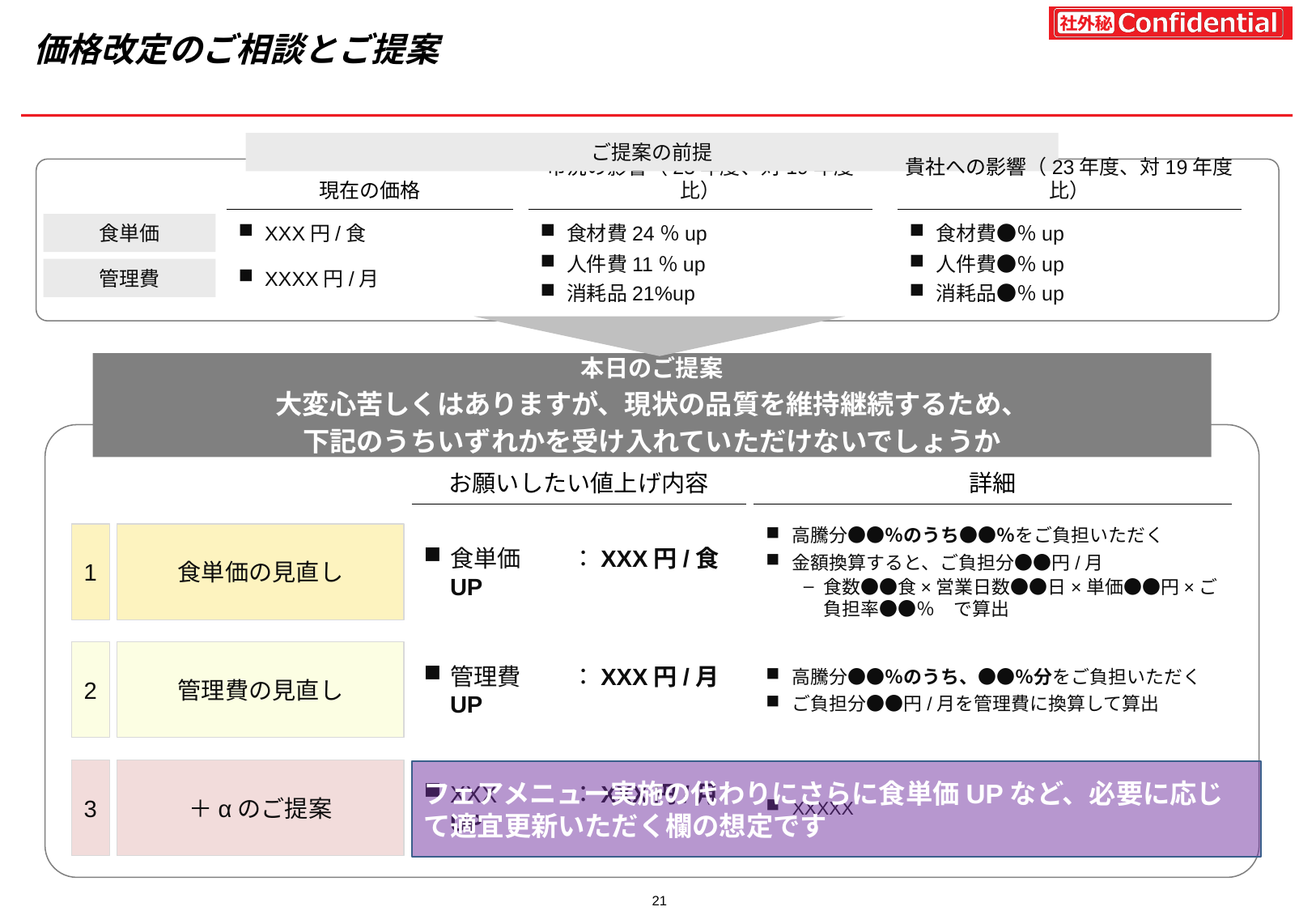

価格改定のご相談とご提案

ご提案の前提

現在の価格
XXX円/食
XXXX円/月
市況の影響（23年度、対19年度比）
食材費24％up
人件費11％up
消耗品21%up
貴社への影響（23年度、対19年度比）
食材費●％up
人件費●％up
消耗品●％up
食単価
管理費

本日のご提案
大変心苦しくはありますが、現状の品質を維持継続するため、
下記のうちいずれかを受け入れていただけないでしょうか

お願いしたい値上げ内容
詳細
1
食単価の見直し
食単価	：XXX円/食UP
高騰分●●％のうち●●％をご負担いただく
金額換算すると、ご負担分●●円/月
食数●●食×営業日数●●日×単価●●円×ご負担率●●％　で算出
2
管理費の見直し
管理費	：XXX円/月UP
高騰分●●％のうち、●●％分をご負担いただく
ご負担分●●円/月を管理費に換算して算出
3
＋αのご提案
XXX	：XXX円/月UP
XXXXX
フェアメニュー実施の代わりにさらに食単価UPなど、必要に応じて適宜更新いただく欄の想定です
21